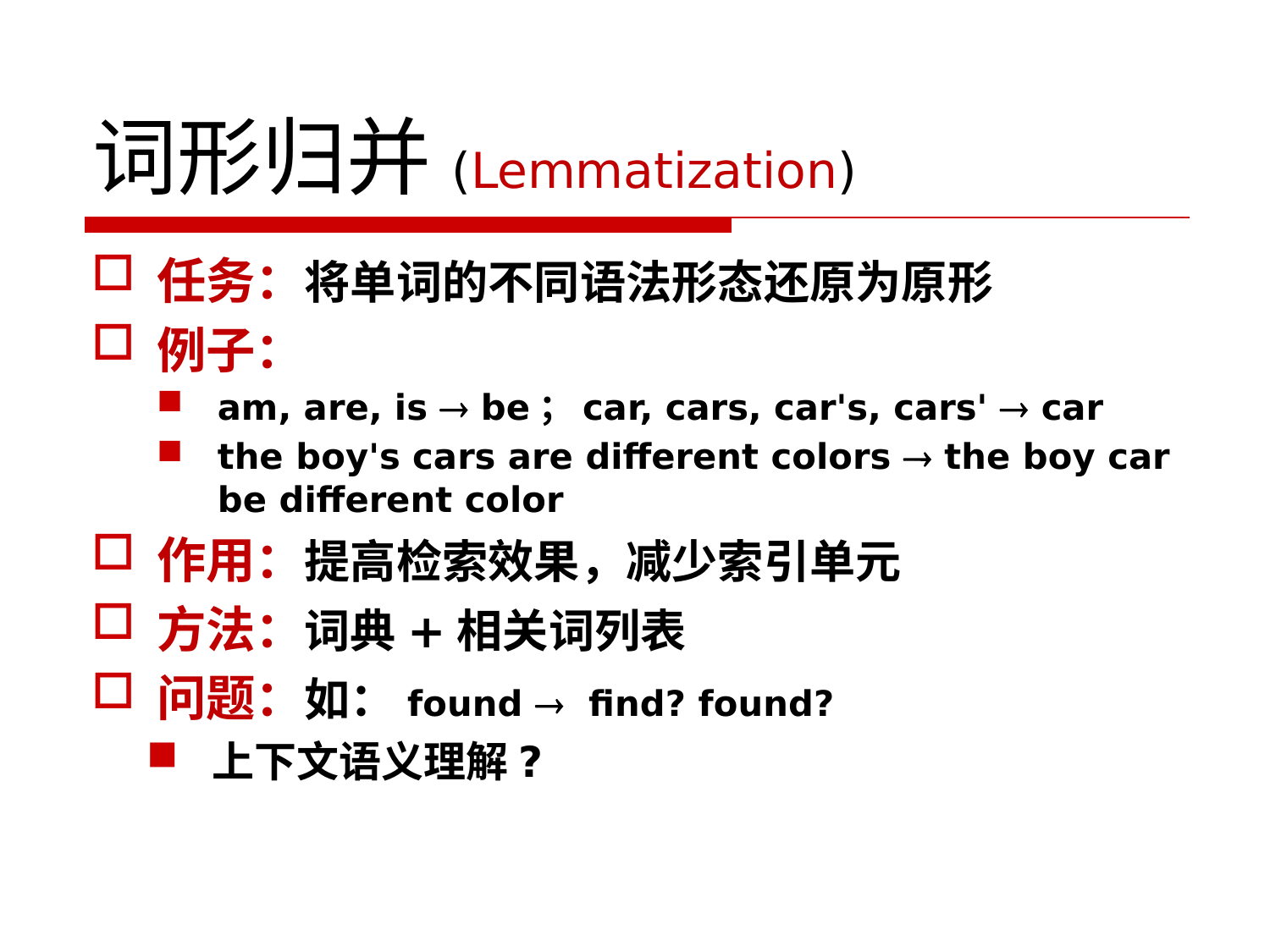

# 词形归并(Lemmatization)
任务：将单词的不同语法形态还原为原形
例子：
am, are, is → be；car, cars, car's, cars' → car
the boy's cars are different colors → the boy car be different color
作用：提高检索效果，减少索引单元
方法：词典+相关词列表
问题：如：found →  find? found?
上下文语义理解?